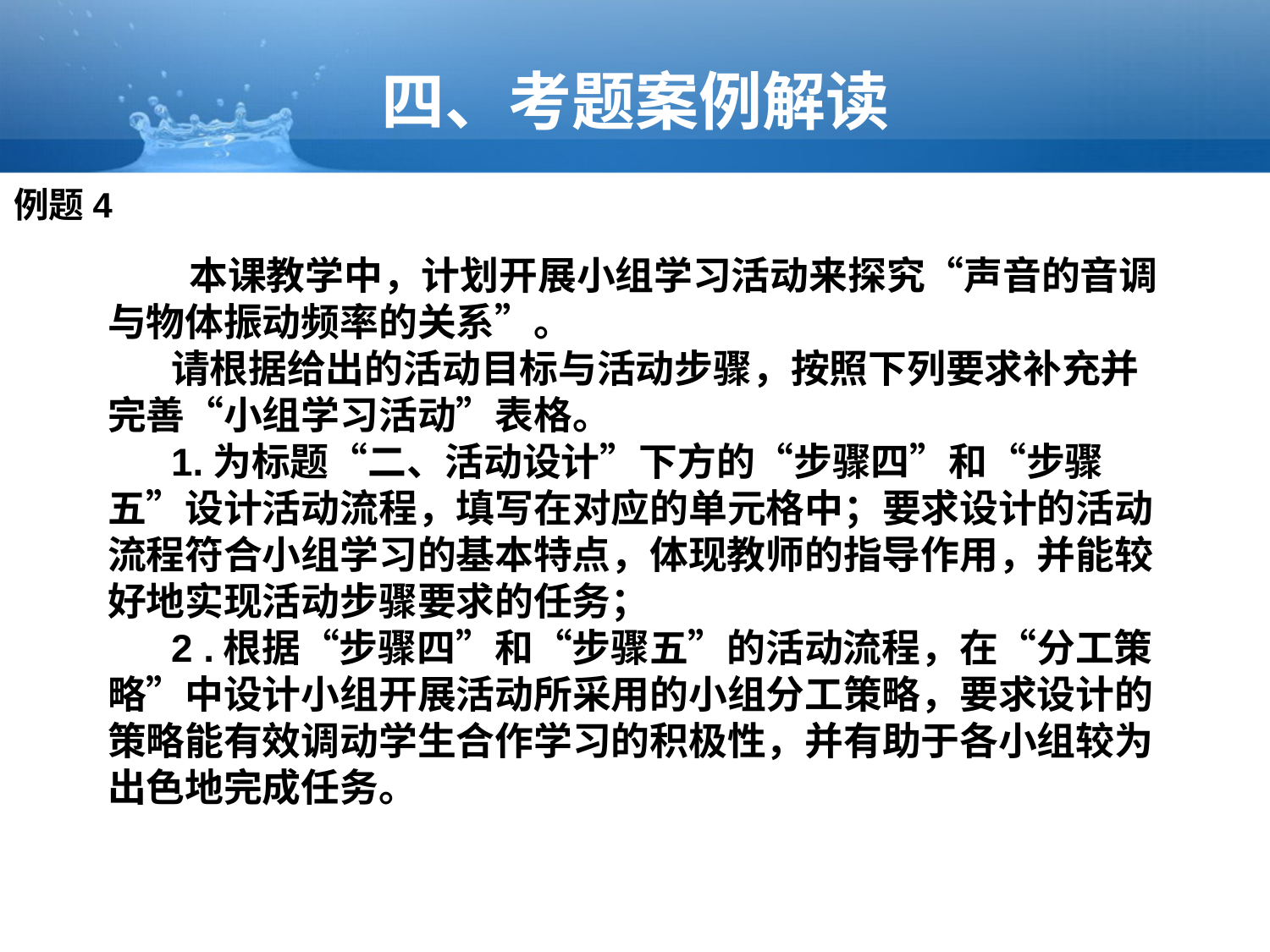

四、考题案例解读
例题4
 本课教学中，计划开展小组学习活动来探究“声音的音调与物体振动频率的关系”。
请根据给出的活动目标与活动步骤，按照下列要求补充并完善“小组学习活动”表格。
1.为标题“二、活动设计”下方的“步骤四”和“步骤五”设计活动流程，填写在对应的单元格中；要求设计的活动流程符合小组学习的基本特点，体现教师的指导作用，并能较好地实现活动步骤要求的任务；
2 .根据“步骤四”和“步骤五”的活动流程，在“分工策略”中设计小组开展活动所采用的小组分工策略，要求设计的策略能有效调动学生合作学习的积极性，并有助于各小组较为出色地完成任务。